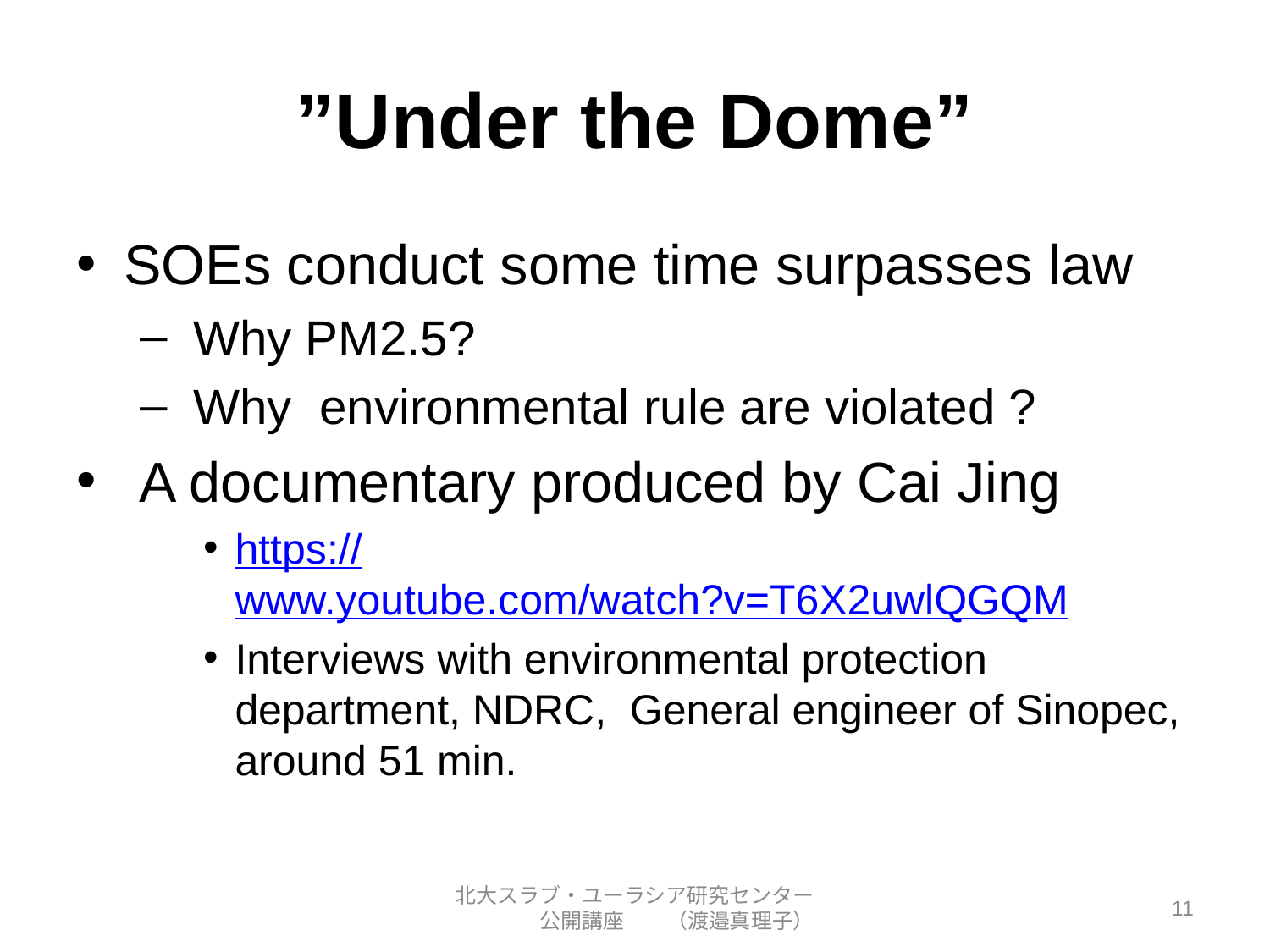

# ”Under the Dome”
SOEs conduct some time surpasses law
 Why PM2.5?
 Why  environmental rule are violated ?
 A documentary produced by Cai Jing
https://www.youtube.com/watch?v=T6X2uwlQGQM
Interviews with environmental protection department, NDRC,  General engineer of Sinopec, around 51 min.

北大スラブ・ユーラシア研究センター　　　　公開講座　　（渡邉真理子）
11